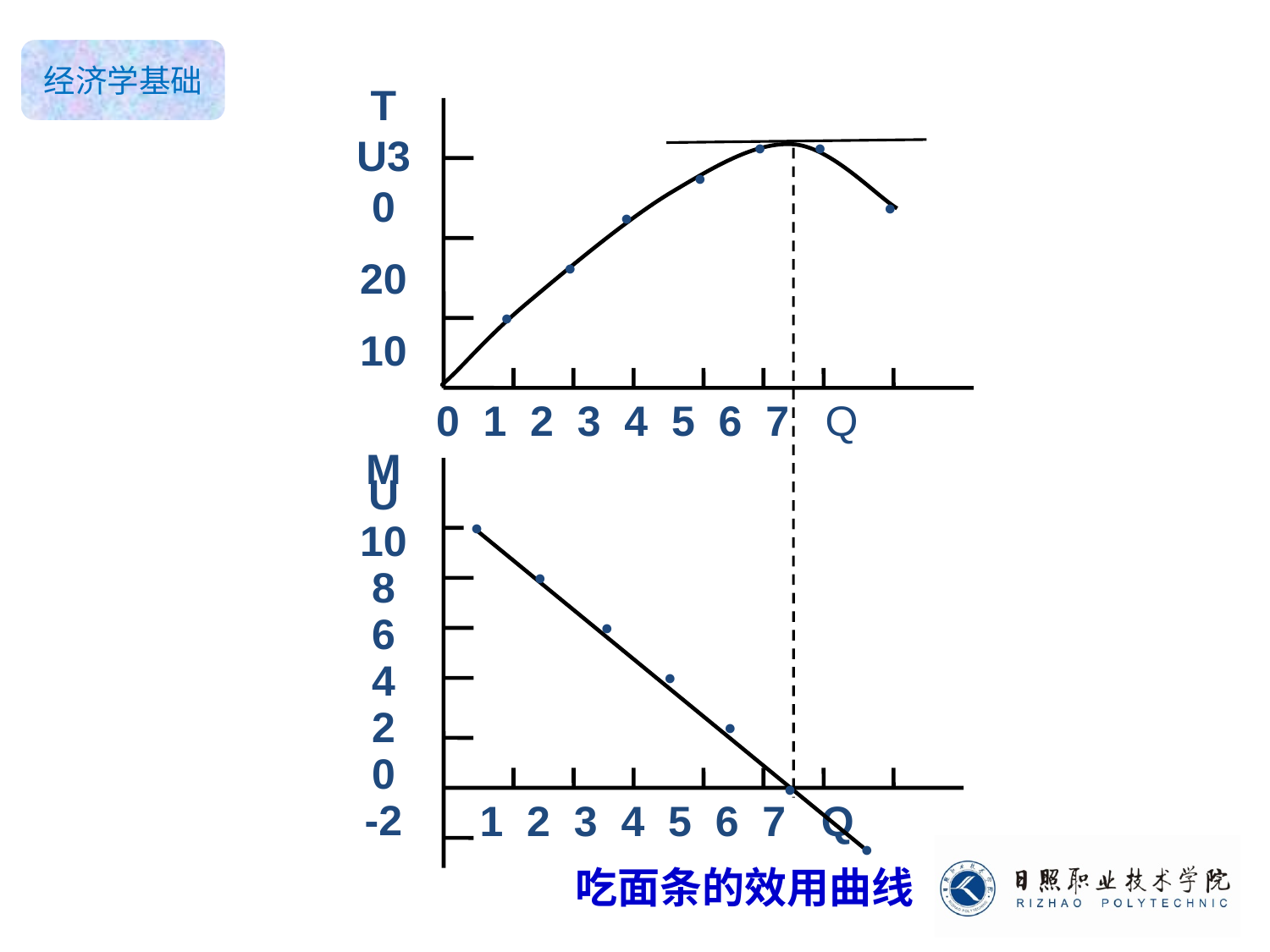

TU30
20
10

●
●

●
●
●

●
●

0  1  2  3  4  5  6  7   Q

MU
10
8
6
4
2
0
-2

●

●

●

●

●

●

  1  2  3  4  5  6  7   Q
●

# 吃面条的效用曲线